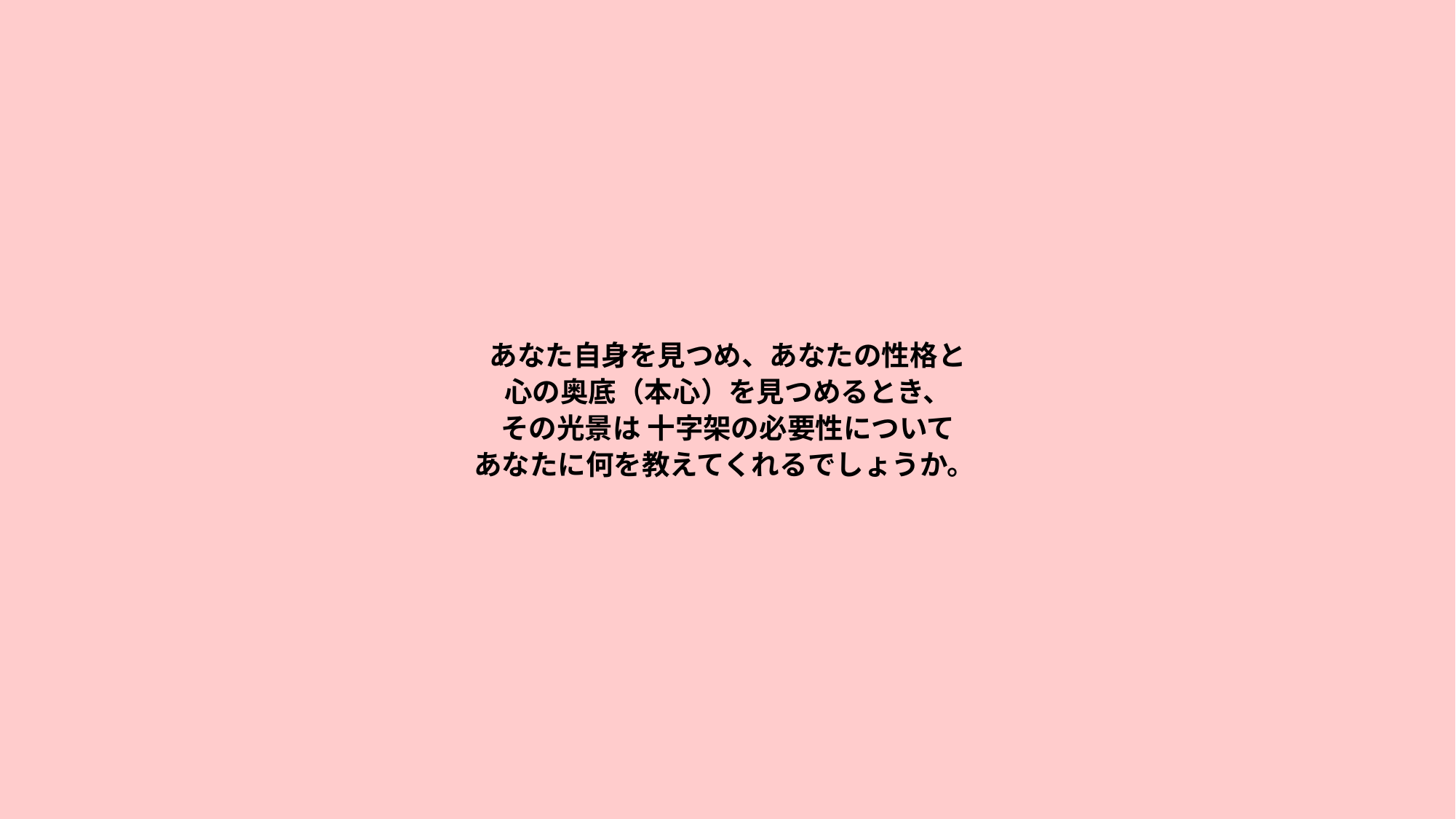

# あなた自身を見つめ、あなたの性格と 心の奥底（本心）を見つめるとき、 その光景は 十字架の必要性について あなたに何を教えてくれるでしょうか。